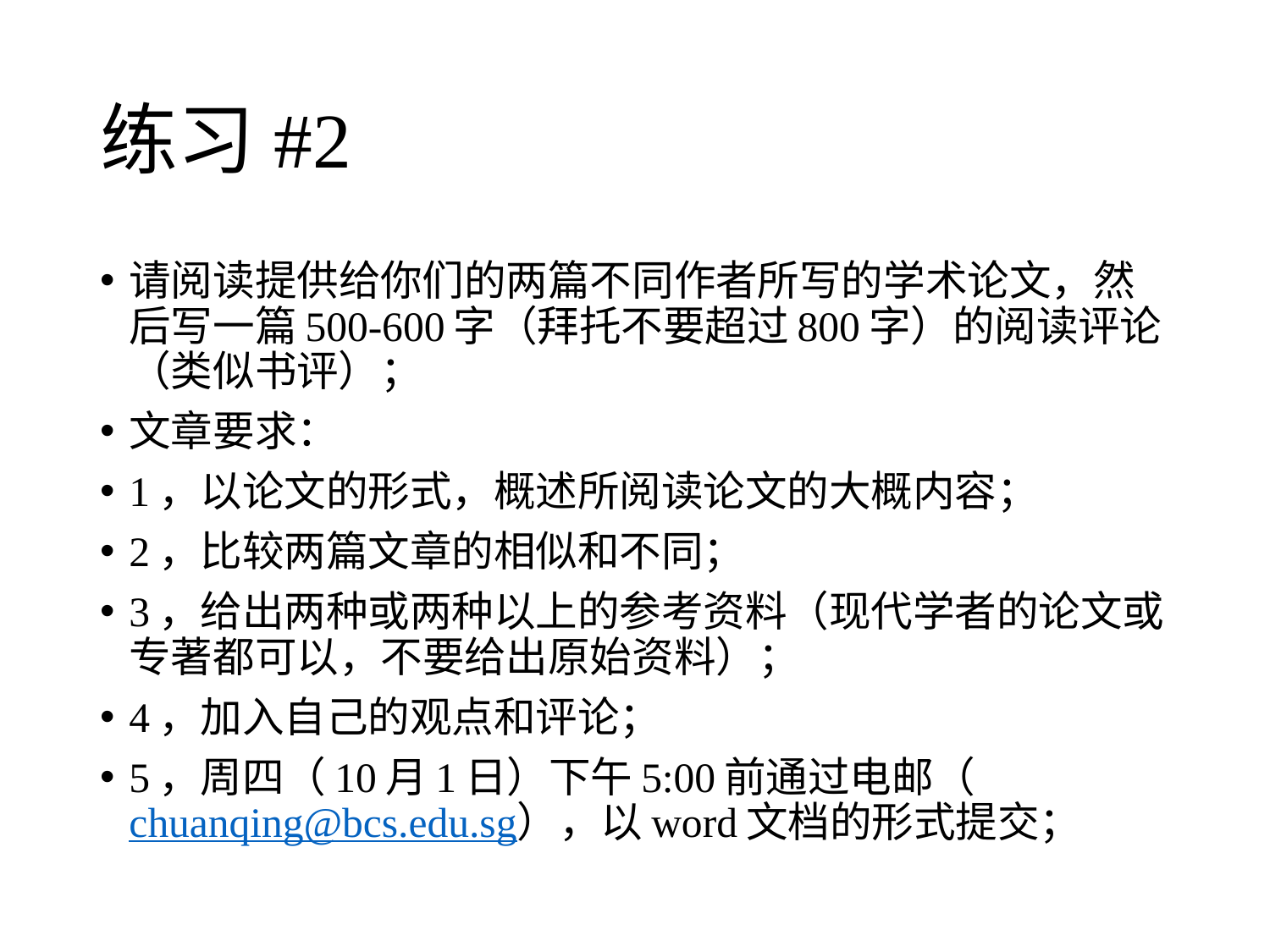

# 练习#2
请阅读提供给你们的两篇不同作者所写的学术论文，然后写一篇500-600字（拜托不要超过800字）的阅读评论（类似书评）；
文章要求：
1，以论文的形式，概述所阅读论文的大概内容；
2，比较两篇文章的相似和不同；
3，给出两种或两种以上的参考资料（现代学者的论文或专著都可以，不要给出原始资料）；
4，加入自己的观点和评论；
5，周四（10月1日）下午5:00前通过电邮（chuanqing@bcs.edu.sg），以word文档的形式提交；